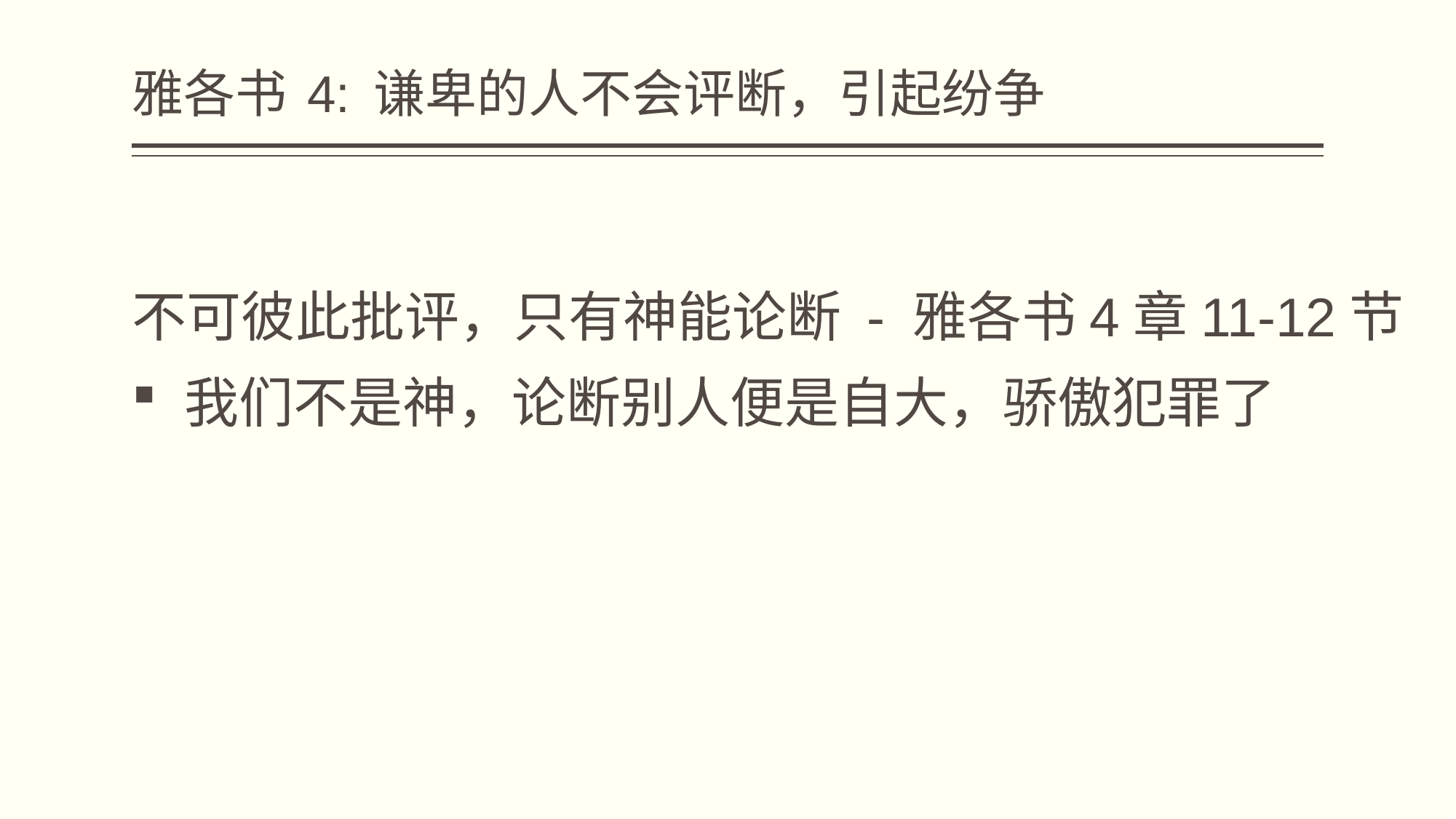

# 雅各书 4: 谦卑的人不会评断，引起纷争

不可彼此批评，只有神能论断 - 雅各书4章11-12节
 我们不是神，论断别人便是自大，骄傲犯罪了